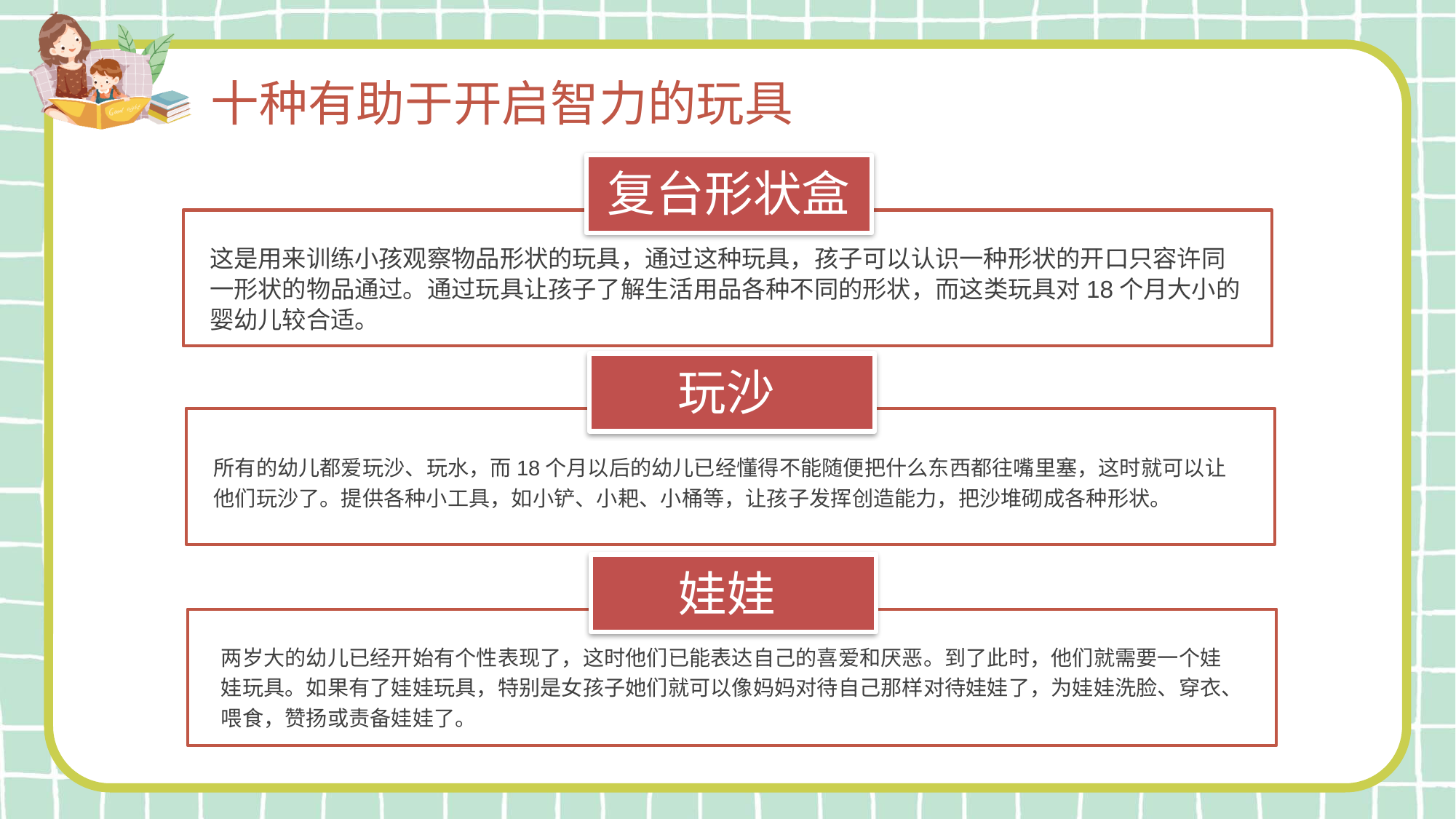

十种有助于开启智力的玩具

复台形状盒

这是用来训练小孩观察物品形状的玩具，通过这种玩具，孩子可以认识一种形状的开口只容许同一形状的物品通过。通过玩具让孩子了解生活用品各种不同的形状，而这类玩具对18个月大小的婴幼儿较合适。

玩沙

所有的幼儿都爱玩沙、玩水，而18个月以后的幼儿已经懂得不能随便把什么东西都往嘴里塞，这时就可以让他们玩沙了。提供各种小工具，如小铲、小耙、小桶等，让孩子发挥创造能力，把沙堆砌成各种形状。

娃娃

两岁大的幼儿已经开始有个性表现了，这时他们已能表达自己的喜爱和厌恶。到了此时，他们就需要一个娃娃玩具。如果有了娃娃玩具，特别是女孩子她们就可以像妈妈对待自己那样对待娃娃了，为娃娃洗脸、穿衣、喂食，赞扬或责备娃娃了。